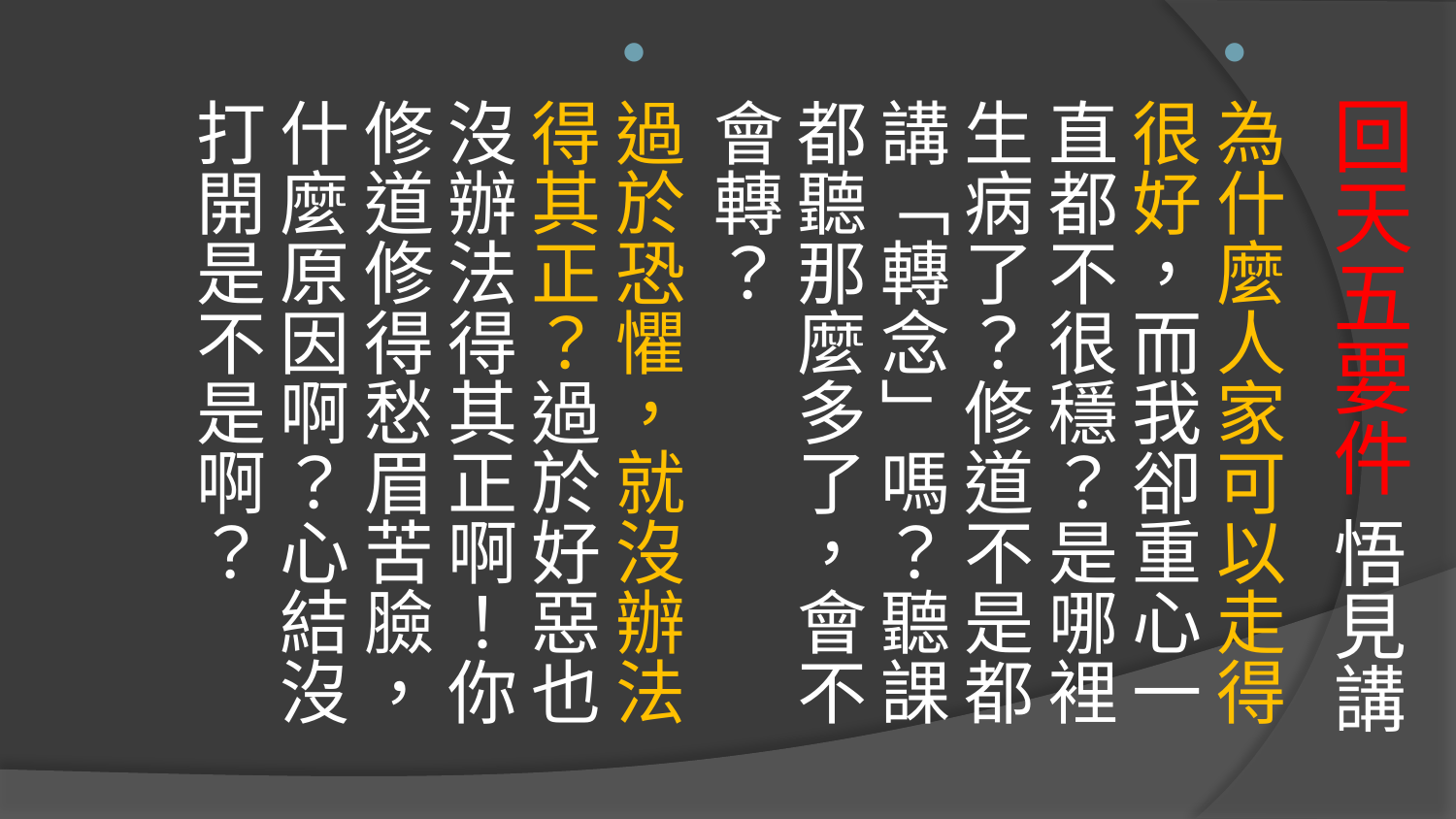

為什麼人家可以走得很好，而我卻重心一直都不很穩？是哪裡生病了？修道不是都講「轉念」嗎？聽課都聽那麼多了，會不會轉？
過於恐懼，就沒辦法得其正？過於好惡也沒辦法得其正啊！你修道修得愁眉苦臉，什麼原因啊？心結沒打開是不是啊？

# 回天五要件 悟見講